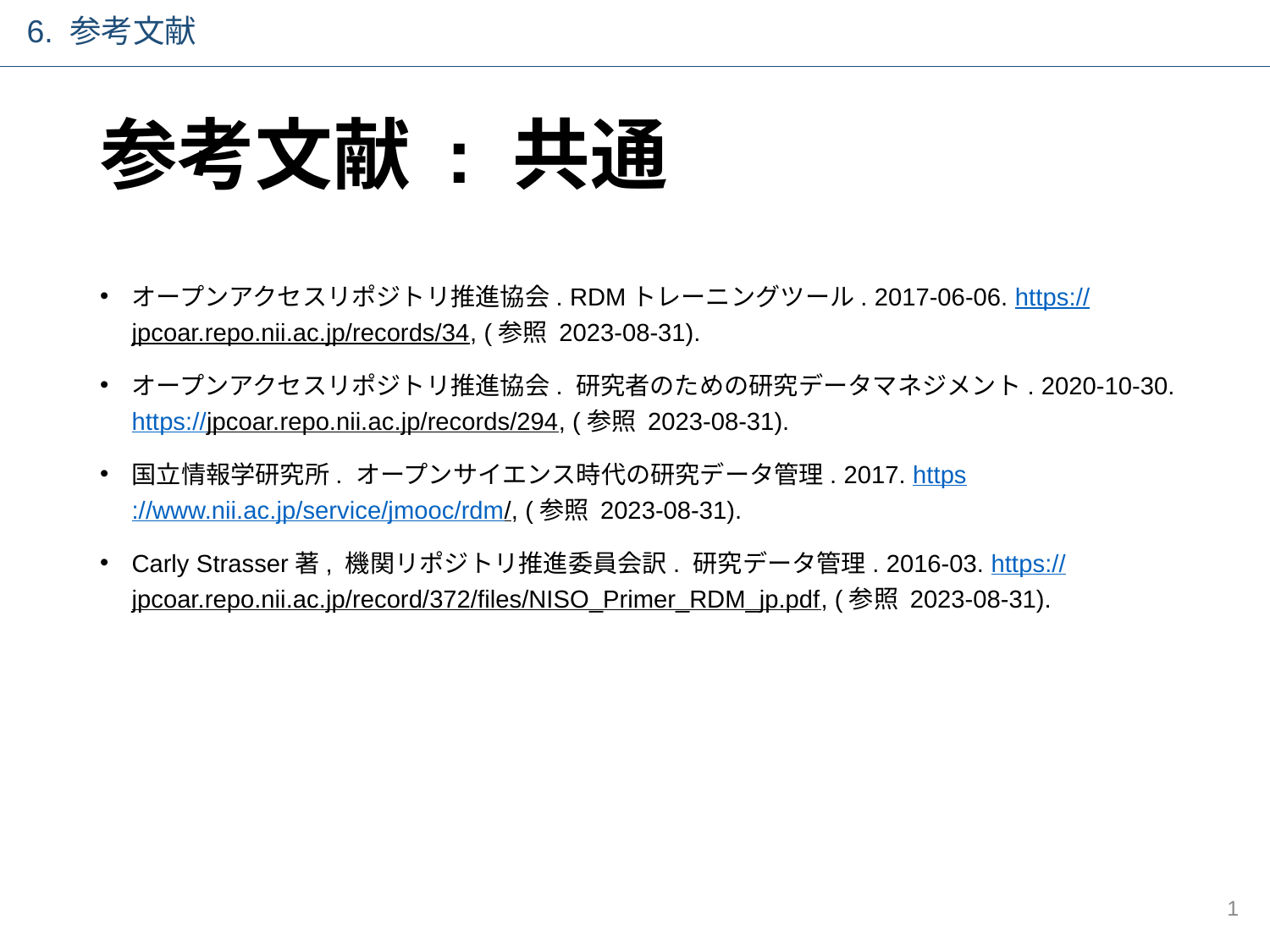

6. 参考文献
# 参考文献 : 共通
オープンアクセスリポジトリ推進協会. RDMトレーニングツール. 2017-06-06. https://jpcoar.repo.nii.ac.jp/records/34, (参照 2023-08-31).
オープンアクセスリポジトリ推進協会. 研究者のための研究データマネジメント. 2020-10-30. https://jpcoar.repo.nii.ac.jp/records/294, (参照 2023-08-31).
国立情報学研究所. オープンサイエンス時代の研究データ管理. 2017. https://www.nii.ac.jp/service/jmooc/rdm/, (参照 2023-08-31).
Carly Strasser著, 機関リポジトリ推進委員会訳. 研究データ管理. 2016-03. https://jpcoar.repo.nii.ac.jp/record/372/files/NISO_Primer_RDM_jp.pdf, (参照 2023-08-31).
1